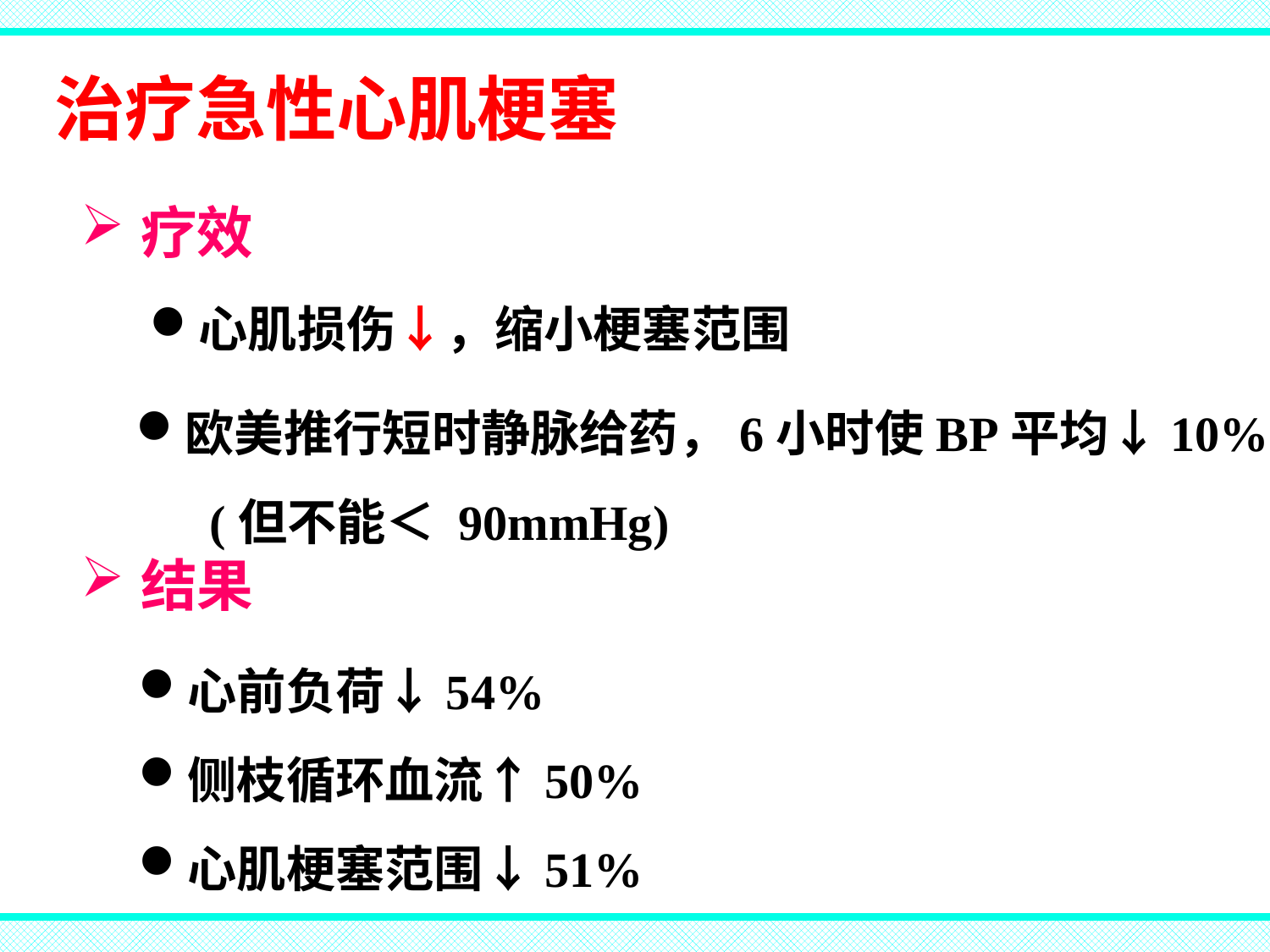

治疗急性心肌梗塞
疗效
心肌损伤↓，缩小梗塞范围
欧美推行短时静脉给药，6小时使BP平均↓10%
      (但不能＜ 90mmHg)
结果
心前负荷↓54%
侧枝循环血流↑50%
心肌梗塞范围↓51%